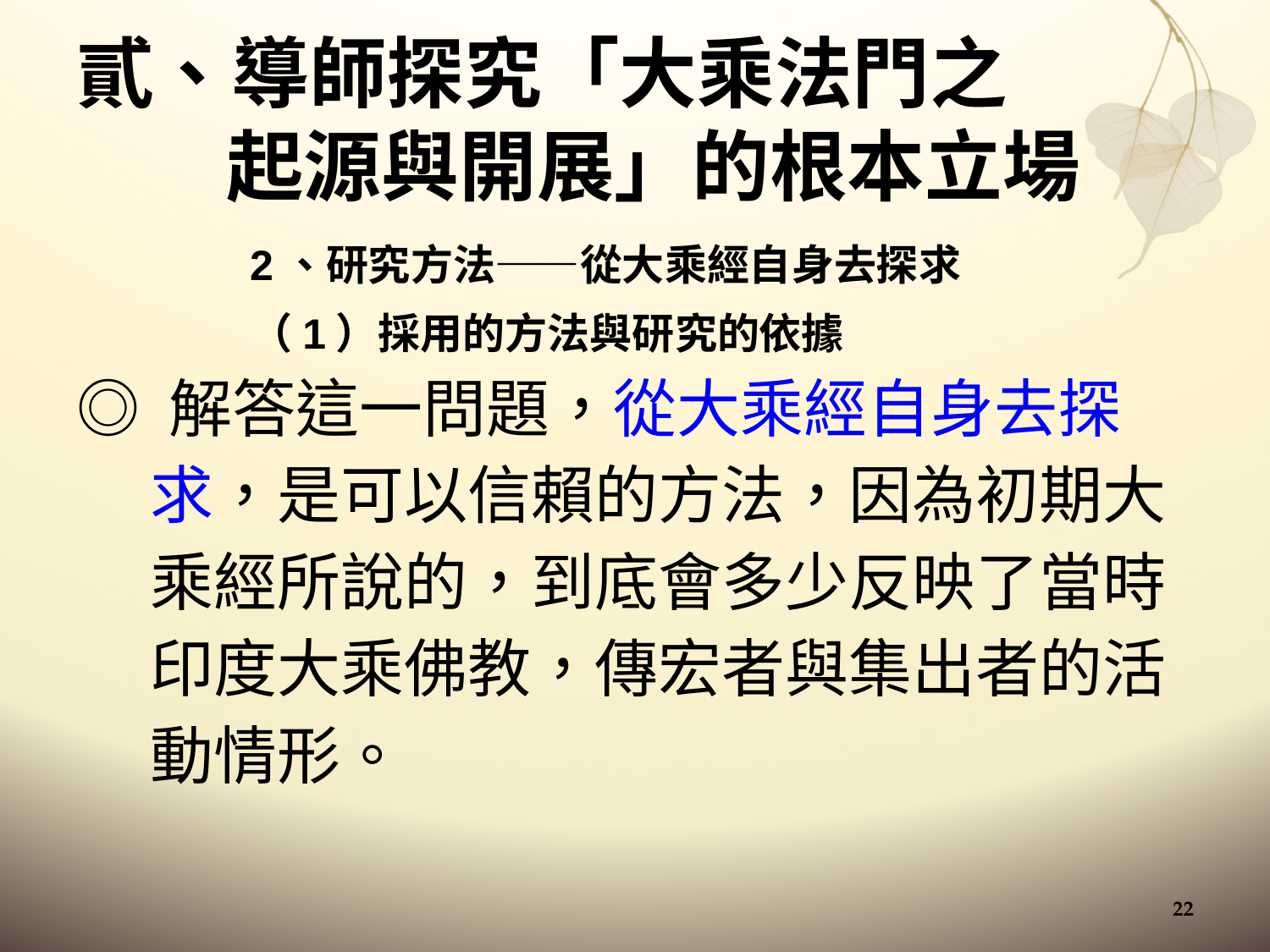

# 貳、導師探究「大乘法門之起源與開展」的根本立場
2、研究方法——從大乘經自身去探求
（1）採用的方法與研究的依據
◎ 解答這一問題，從大乘經自身去探求，是可以信賴的方法，因為初期大乘經所說的，到底會多少反映了當時印度大乘佛教，傳宏者與集出者的活動情形。

22